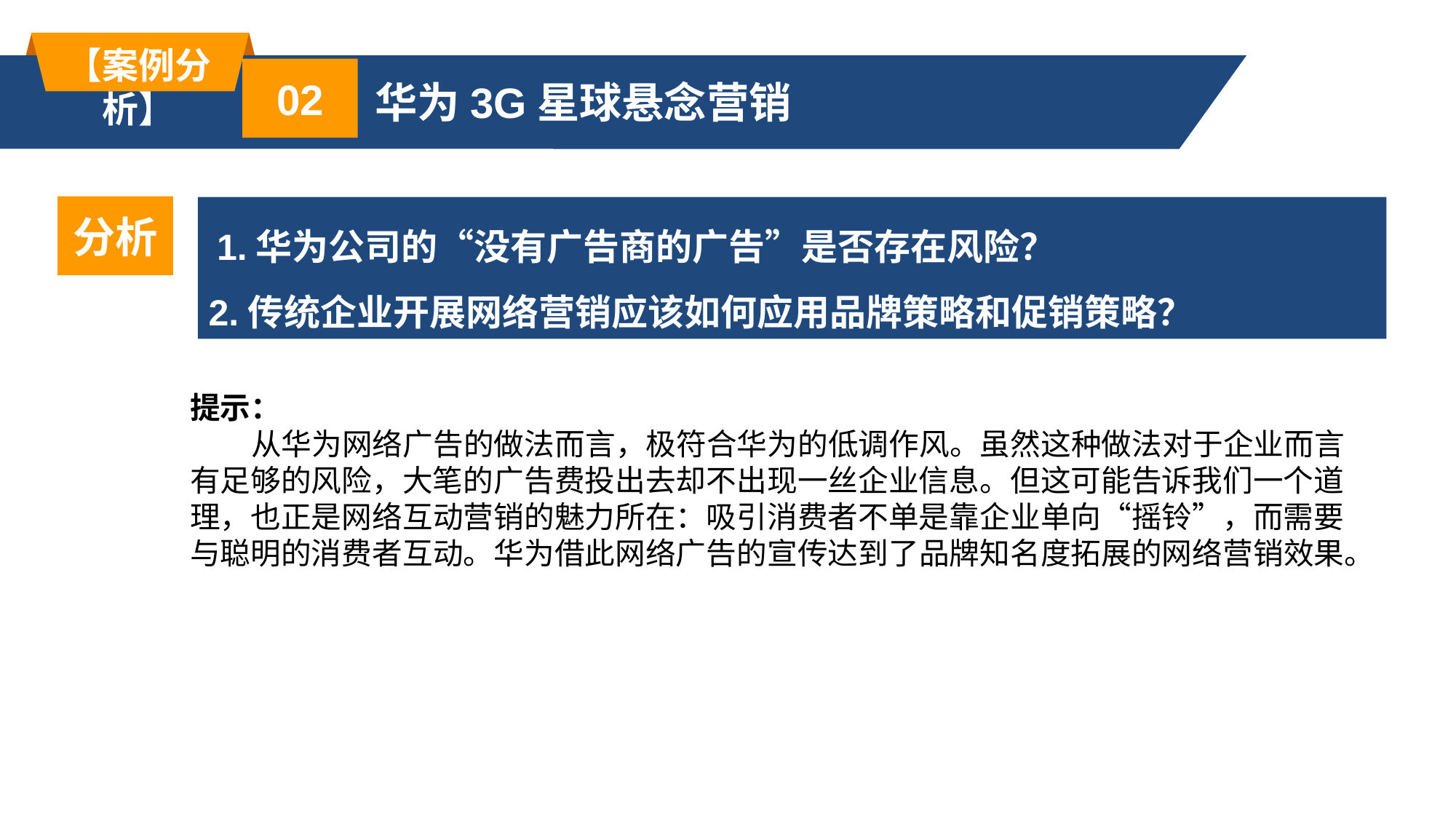

【案例分析】

02
华为3G星球悬念营销
分析
 1.华为公司的“没有广告商的广告”是否存在风险？
2.传统企业开展网络营销应该如何应用品牌策略和促销策略？
提示：
        从华为网络广告的做法而言，极符合华为的低调作风。虽然这种做法对于企业而言有足够的风险，大笔的广告费投出去却不出现一丝企业信息。但这可能告诉我们一个道理，也正是网络互动营销的魅力所在：吸引消费者不单是靠企业单向“摇铃”，而需要与聪明的消费者互动。华为借此网络广告的宣传达到了品牌知名度拓展的网络营销效果。